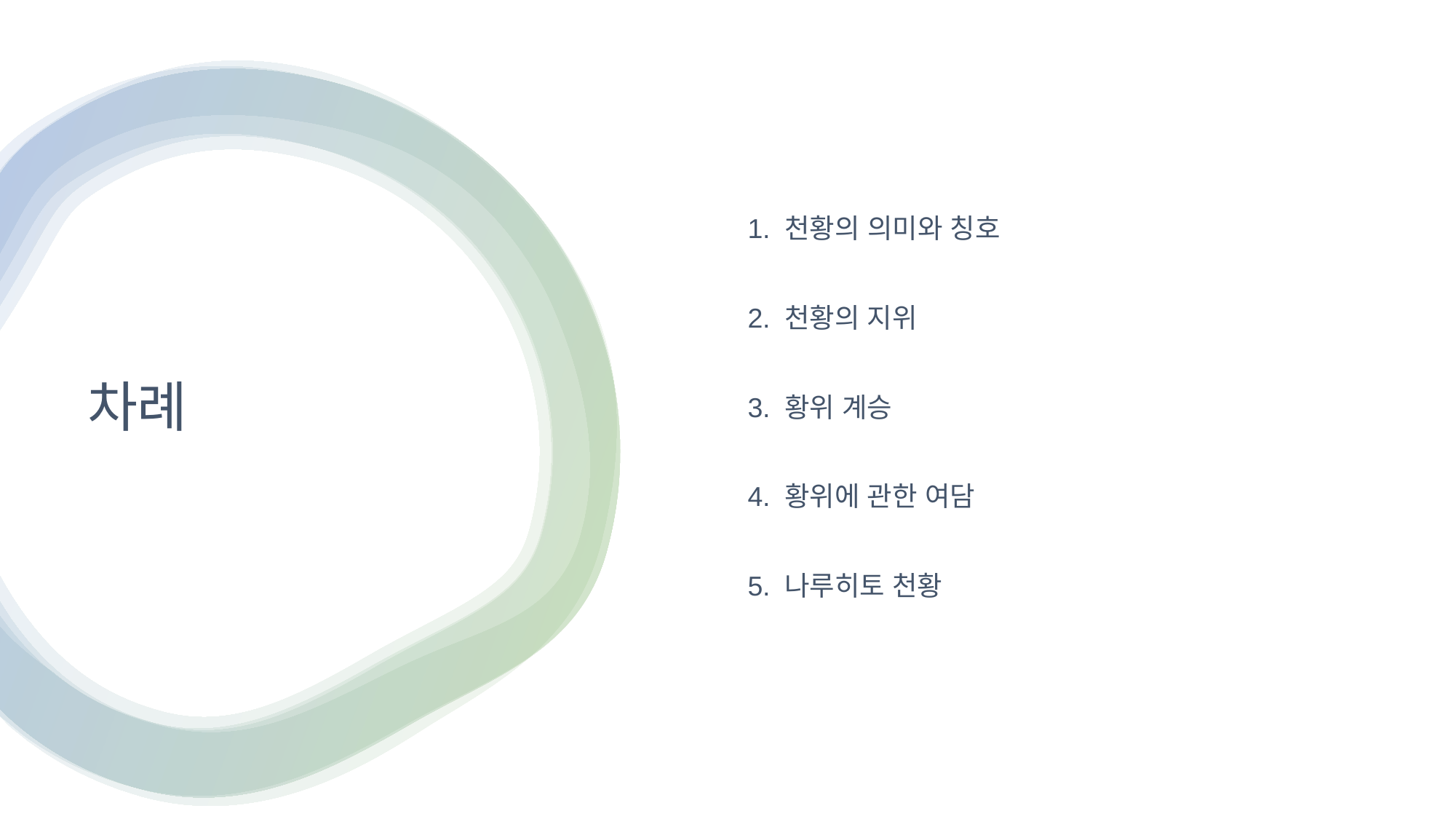

1. 천황의 의미와 칭호

2. 천황의 지위

3. 황위 계승

4. 황위에 관한 여담

5. 나루히토 천황
# 차례